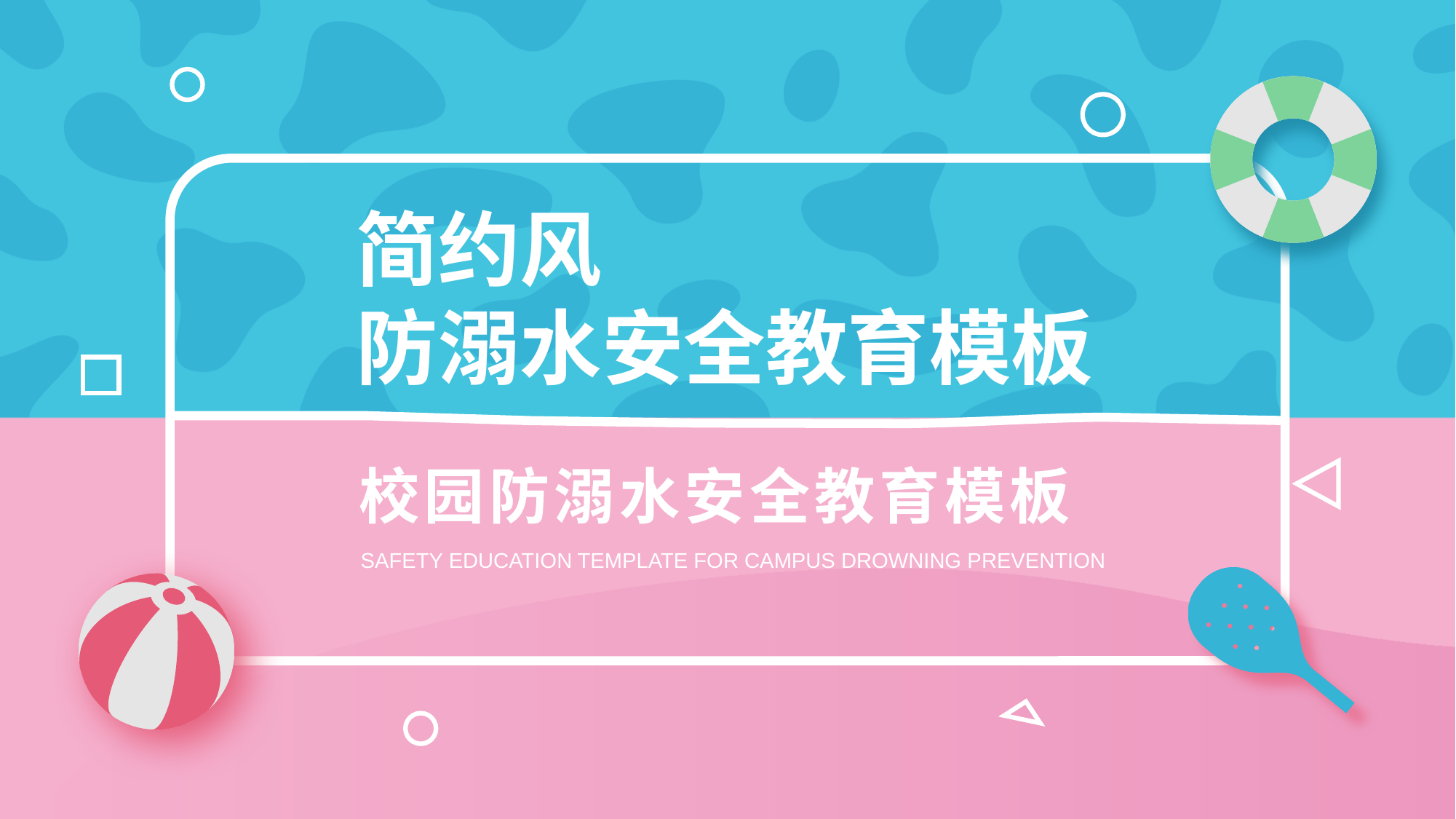

简约风
防溺水安全教育模板
校园防溺水安全教育模板
SAFETY EDUCATION TEMPLATE FOR CAMPUS DROWNING PREVENTION